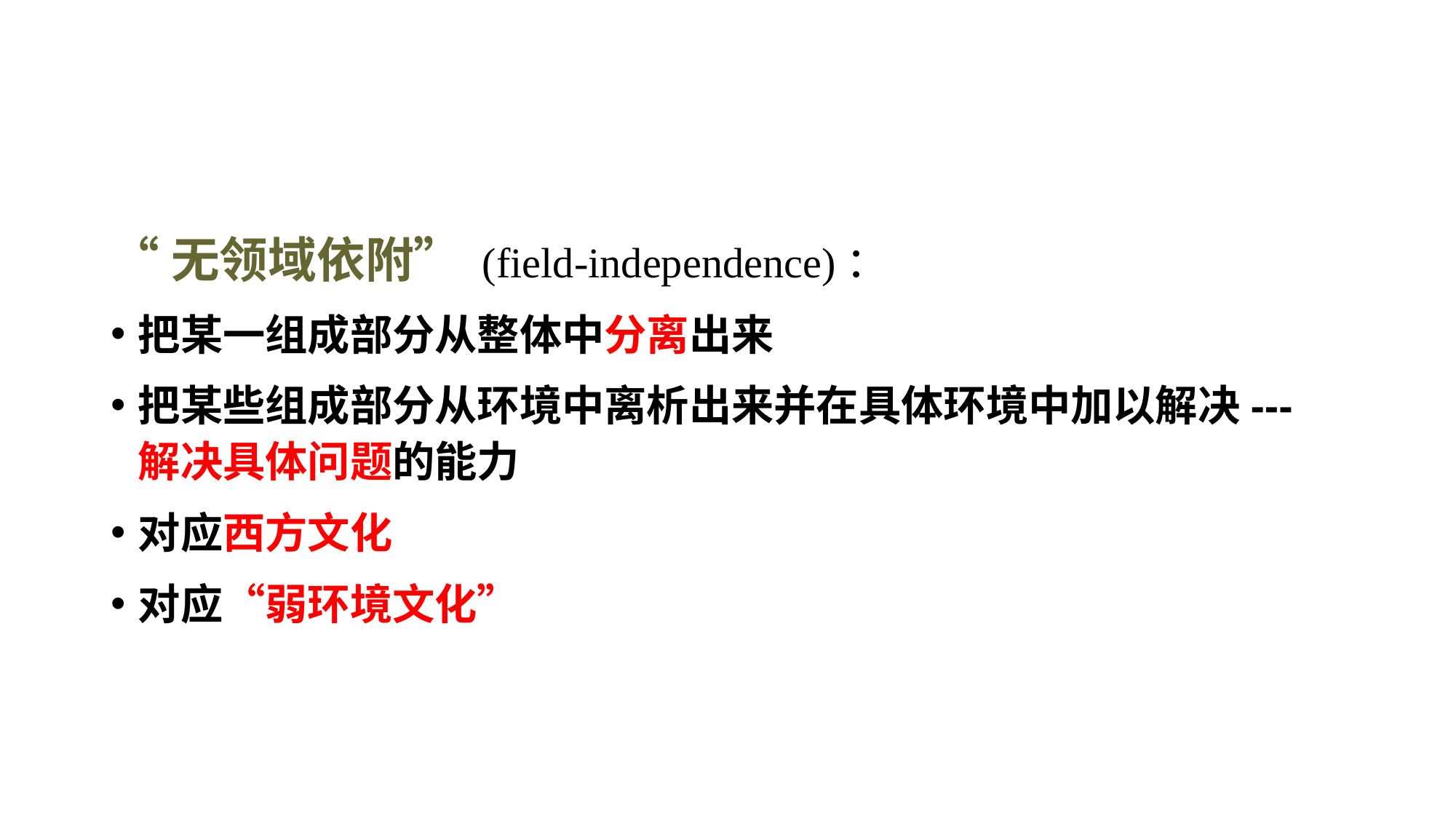

“无领域依附” (field-independence)：
把某一组成部分从整体中分离出来
把某些组成部分从环境中离析出来并在具体环境中加以解决---解决具体问题的能力
对应西方文化
对应“弱环境文化”